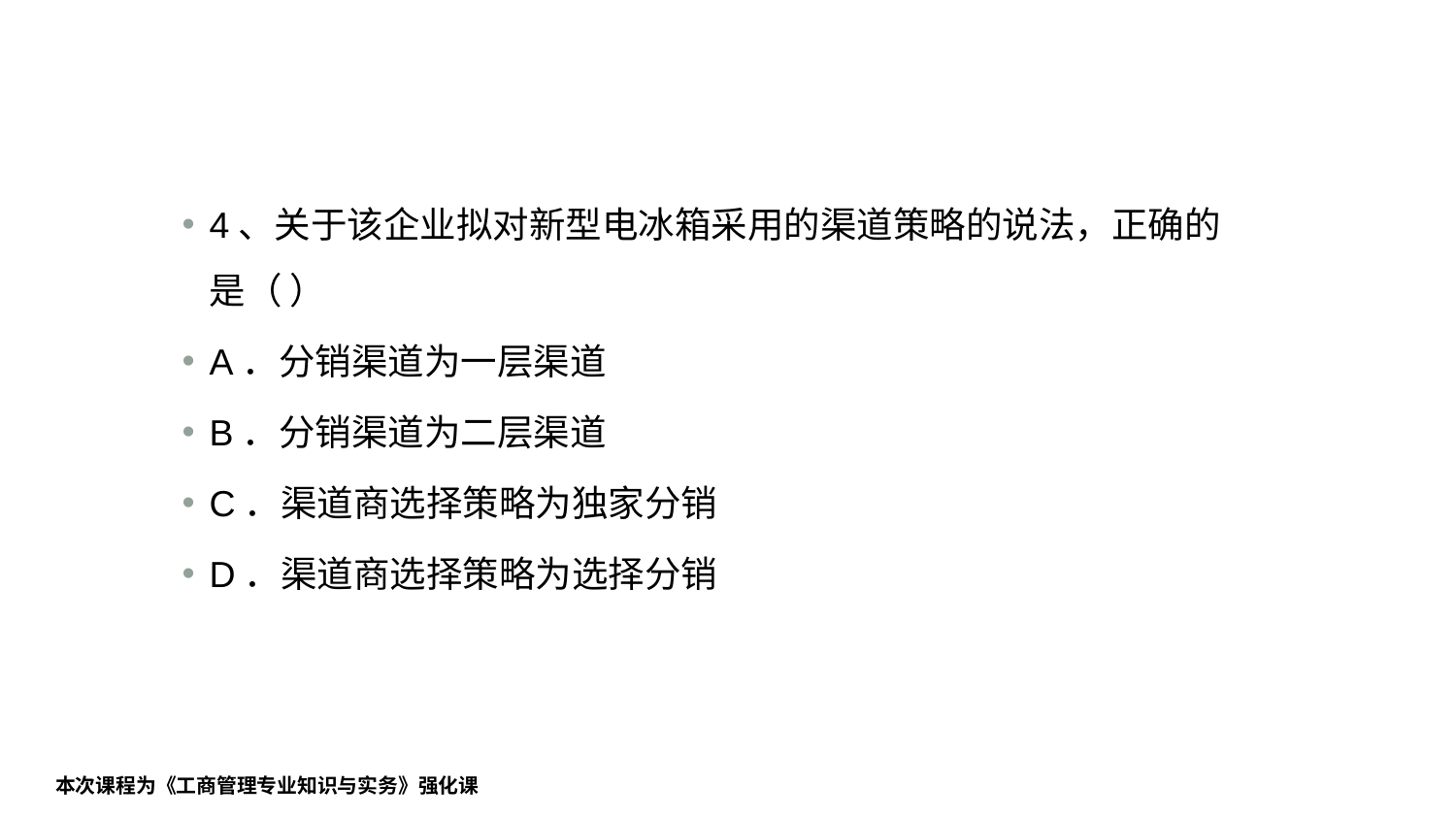

#
4、关于该企业拟对新型电冰箱采用的渠道策略的说法，正确的是（ ）
A．分销渠道为一层渠道
B．分销渠道为二层渠道
C．渠道商选择策略为独家分销
D．渠道商选择策略为选择分销